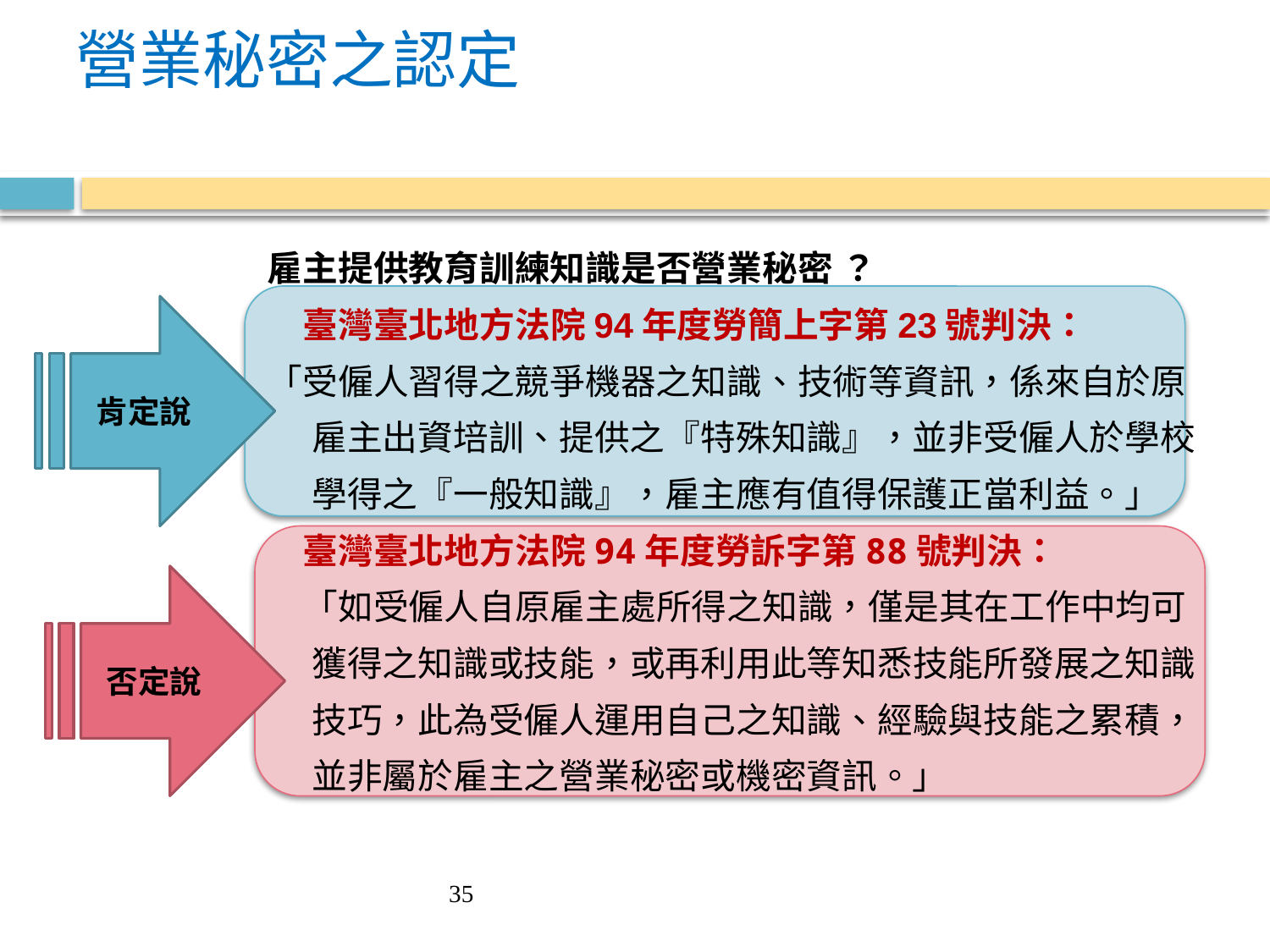

# 營業秘密之認定
雇主提供教育訓練知識是否營業秘密 ？
　臺灣臺北地方法院94年度勞簡上字第23號判決：
「受僱人習得之競爭機器之知識、技術等資訊，係來自於原雇主出資培訓、提供之『特殊知識』，並非受僱人於學校學得之『一般知識』，雇主應有值得保護正當利益。」
　臺灣臺北地方法院94年度勞訴字第88號判決：
　「如受僱人自原雇主處所得之知識，僅是其在工作中均可獲得之知識或技能，或再利用此等知悉技能所發展之知識技巧，此為受僱人運用自己之知識、經驗與技能之累積，並非屬於雇主之營業秘密或機密資訊。」

肯定說

否定說
35